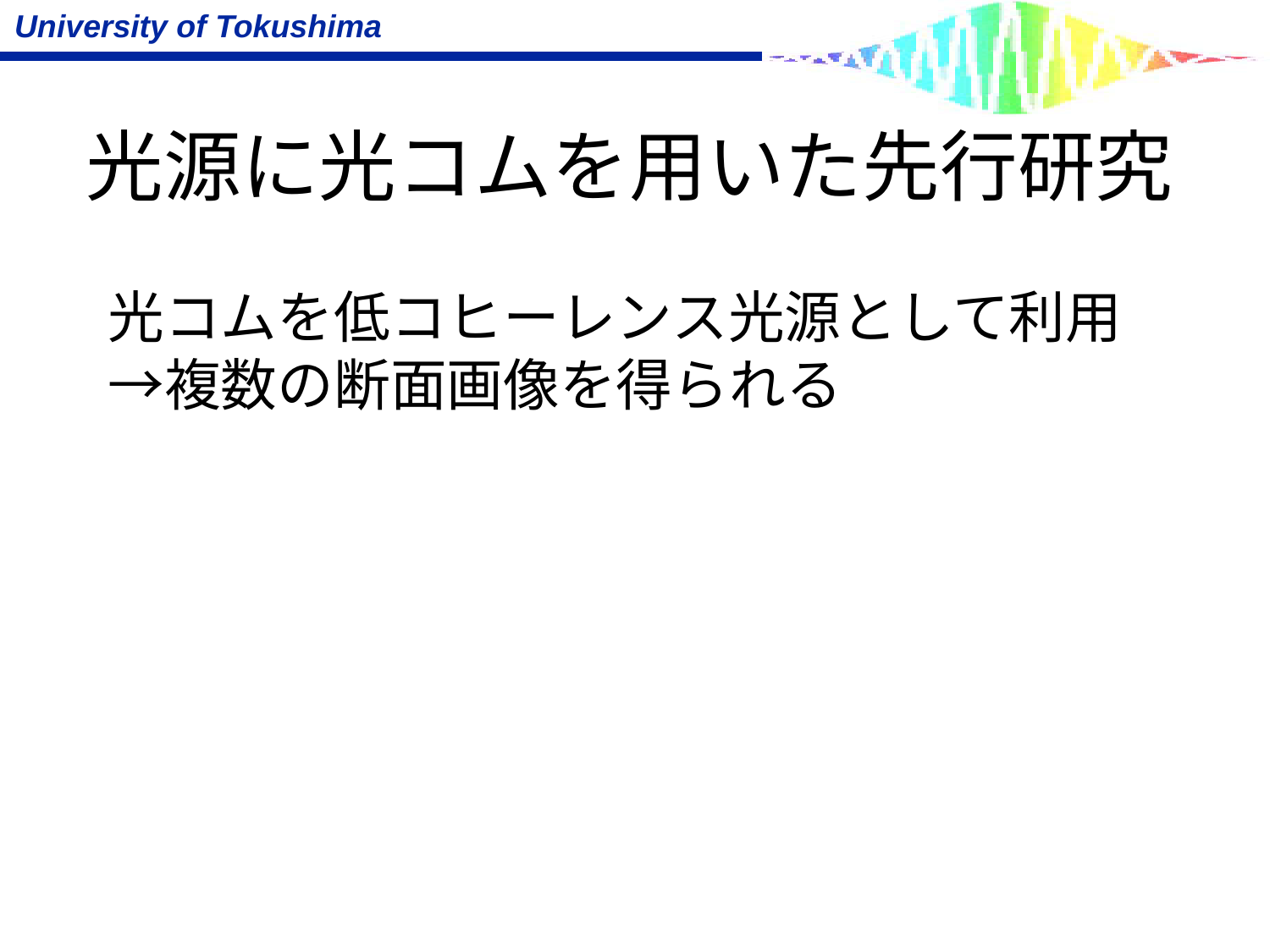

# 光源に光コムを用いた先行研究
光コムを低コヒーレンス光源として利用→複数の断面画像を得られる